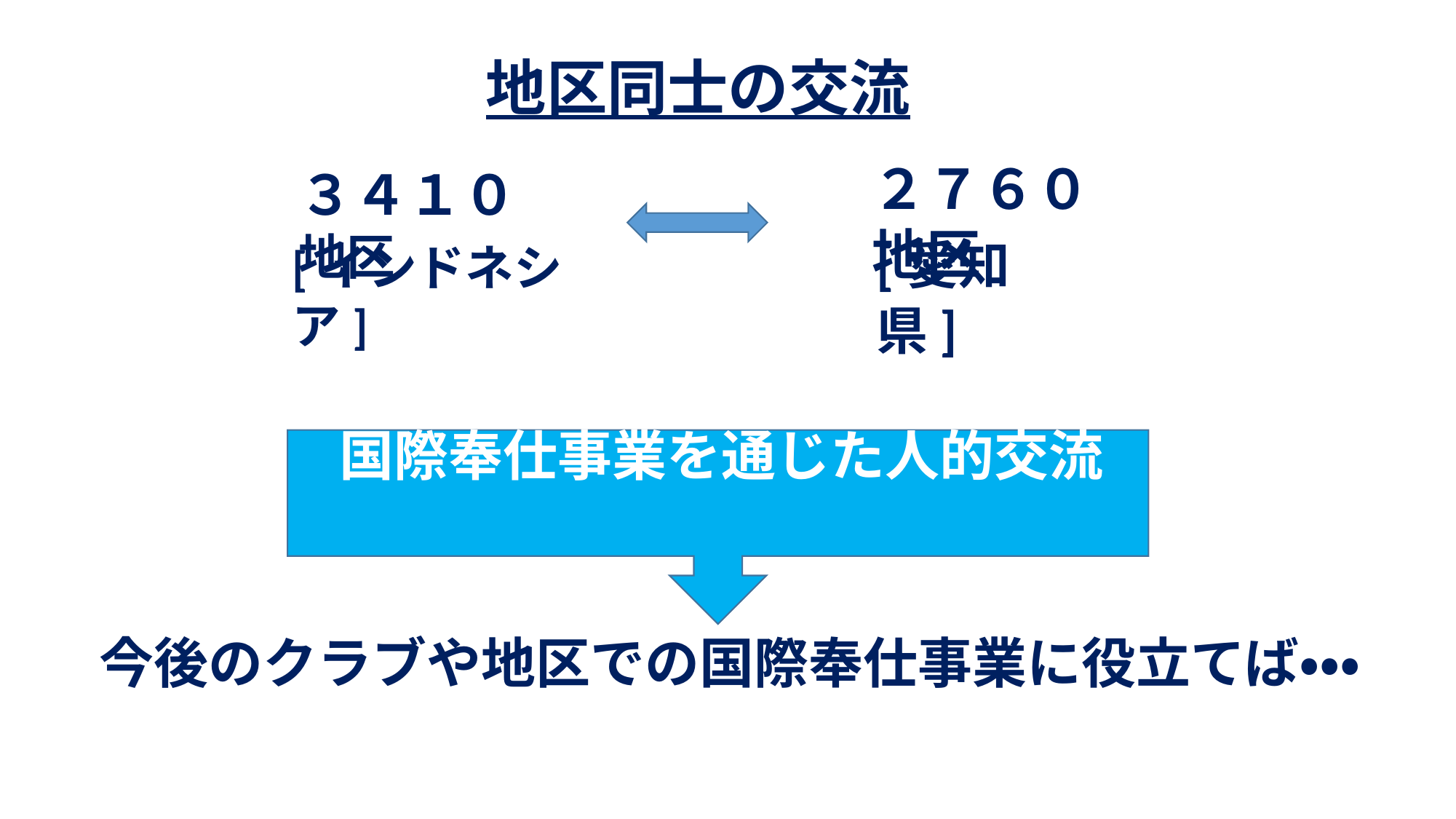

地区同士の交流
２７６０地区
３４１０地区

[インドネシア]
[愛知県]
国際奉仕事業を通じた人的交流

今後のクラブや地区での国際奉仕事業に役立てば・・・